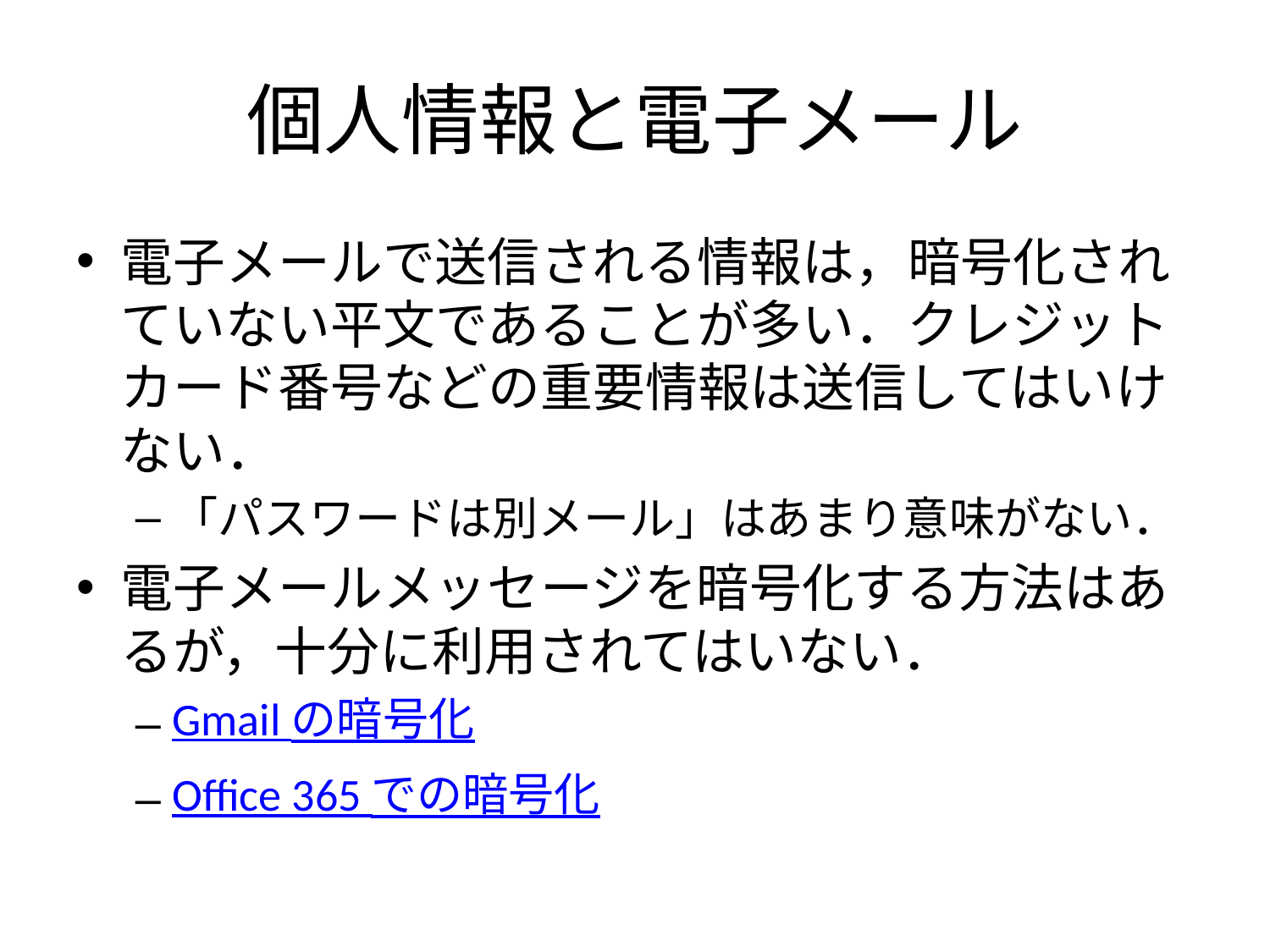

# 個人情報と電子メール
電子メールで送信される情報は，暗号化されていない平文であることが多い．クレジットカード番号などの重要情報は送信してはいけない．
「パスワードは別メール」はあまり意味がない．
電子メールメッセージを暗号化する方法はあるが，十分に利用されてはいない．
Gmail の暗号化
Office 365 での暗号化